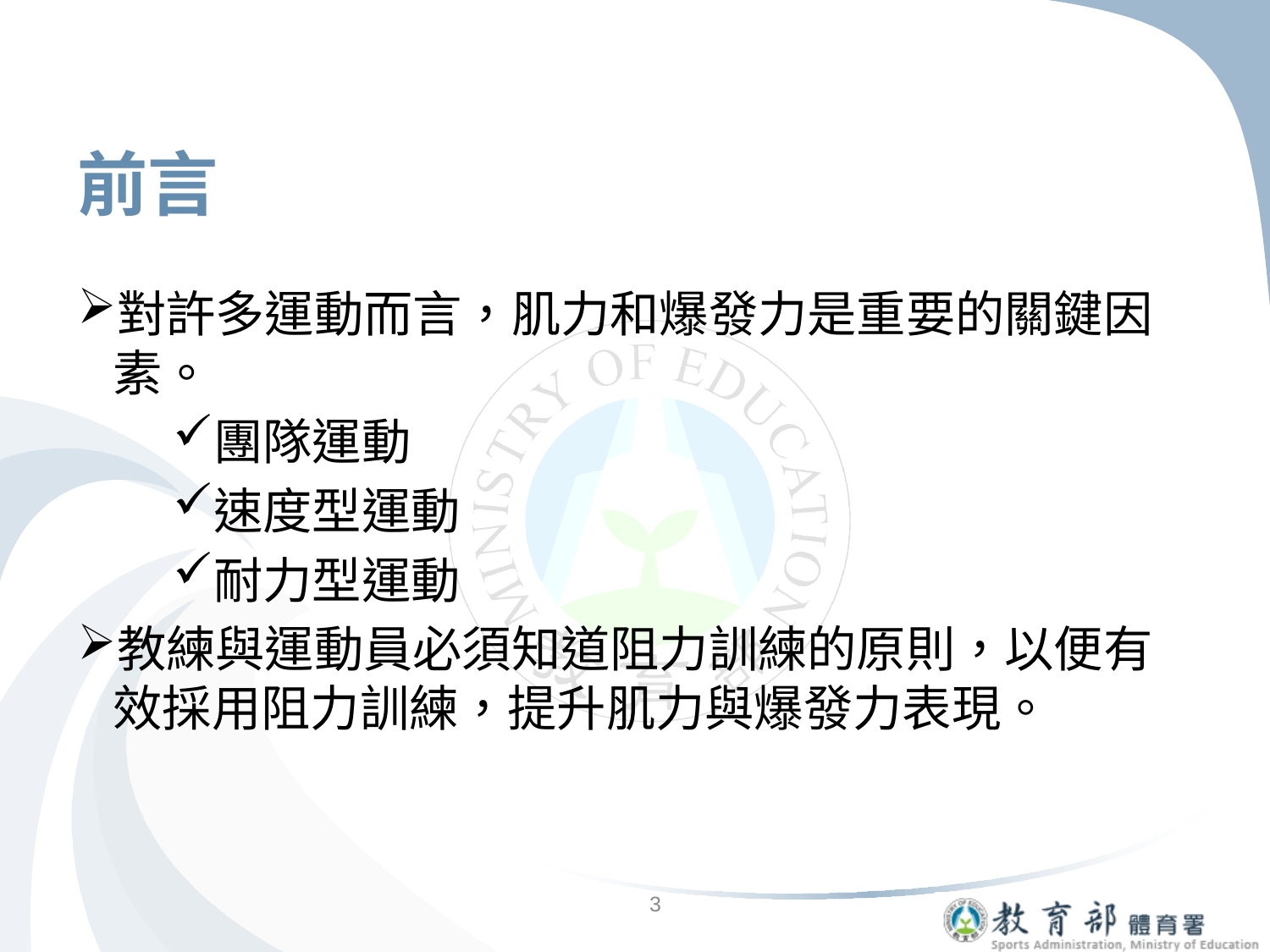

# 前言
對許多運動而言，肌力和爆發力是重要的關鍵因素。
團隊運動
速度型運動
耐力型運動
教練與運動員必須知道阻力訓練的原則，以便有效採用阻力訓練，提升肌力與爆發力表現。
3